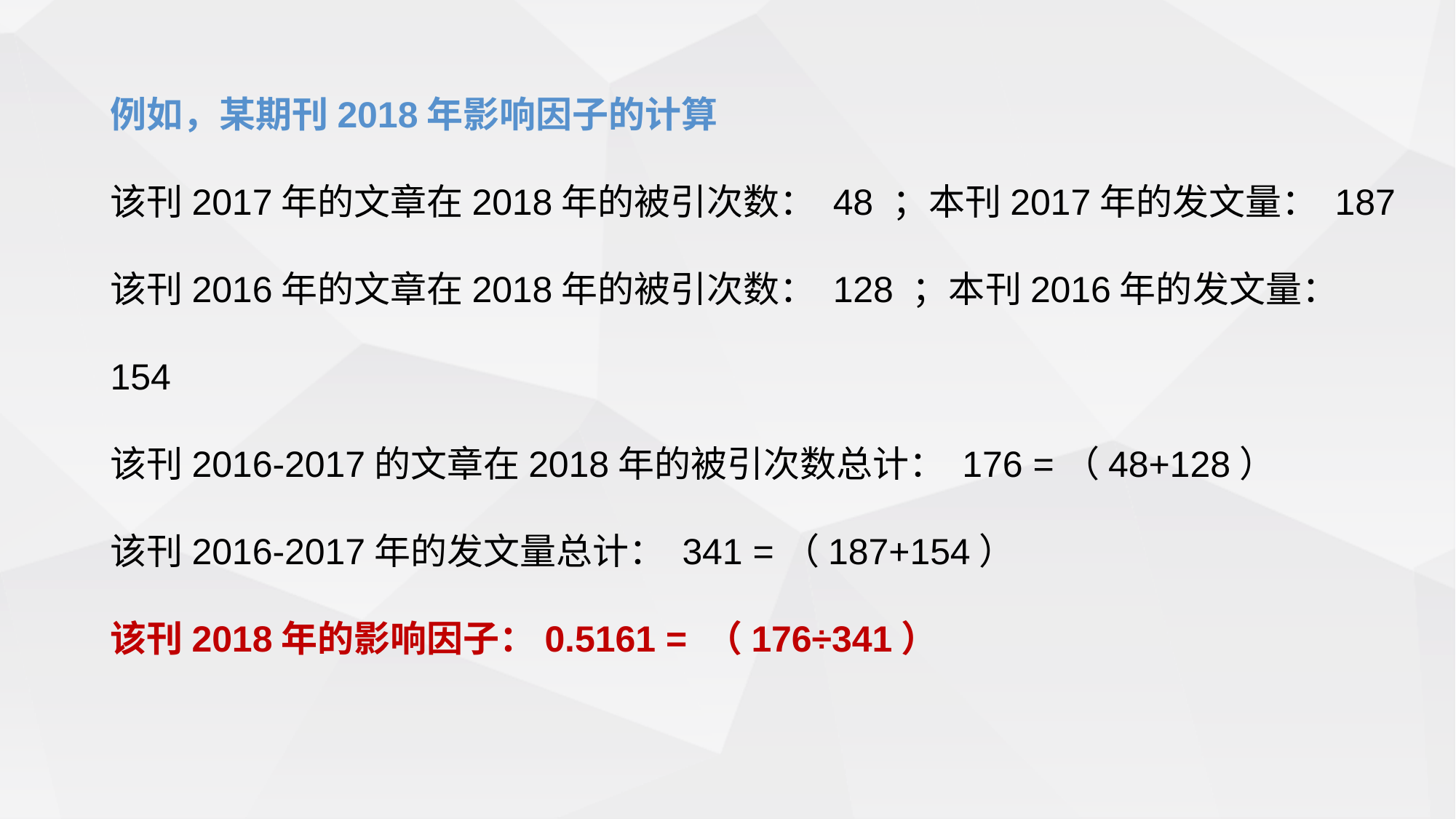

例如，某期刊2018年影响因子的计算
该刊2017年的文章在2018年的被引次数： 48 ；本刊2017年的发文量： 187
该刊2016年的文章在2018年的被引次数： 128 ；本刊2016年的发文量： 154
该刊2016-2017的文章在2018年的被引次数总计： 176 =（48+128）
该刊2016-2017年的发文量总计： 341 =（187+154）
该刊2018年的影响因子：0.5161 = （176÷341）